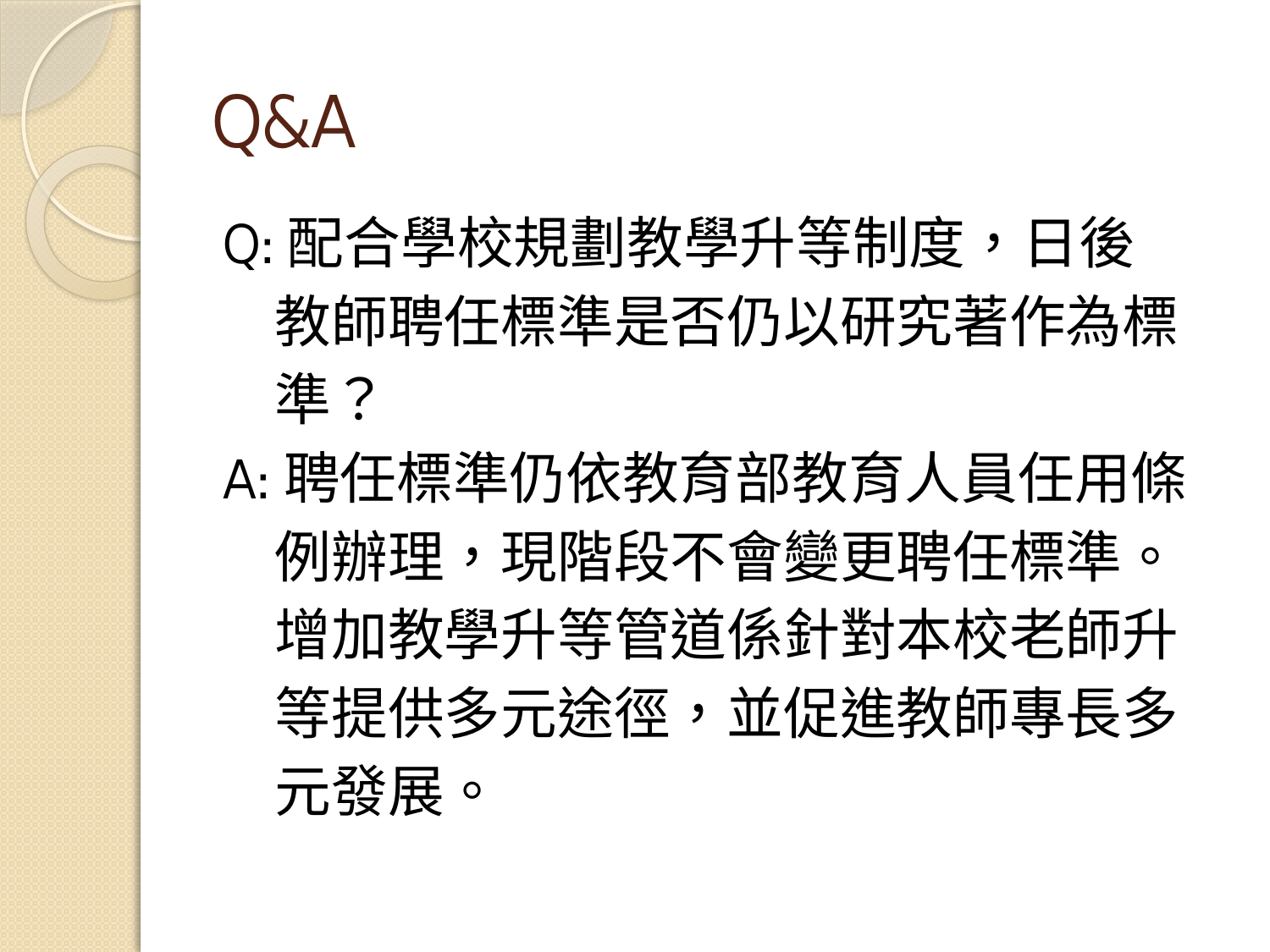

# Q&A
Q:配合學校規劃教學升等制度，日後
   教師聘任標準是否仍以研究著作為標
   準？
A:聘任標準仍依教育部教育人員任用條
   例辦理，現階段不會變更聘任標準。
   增加教學升等管道係針對本校老師升
   等提供多元途徑，並促進教師專長多
   元發展。